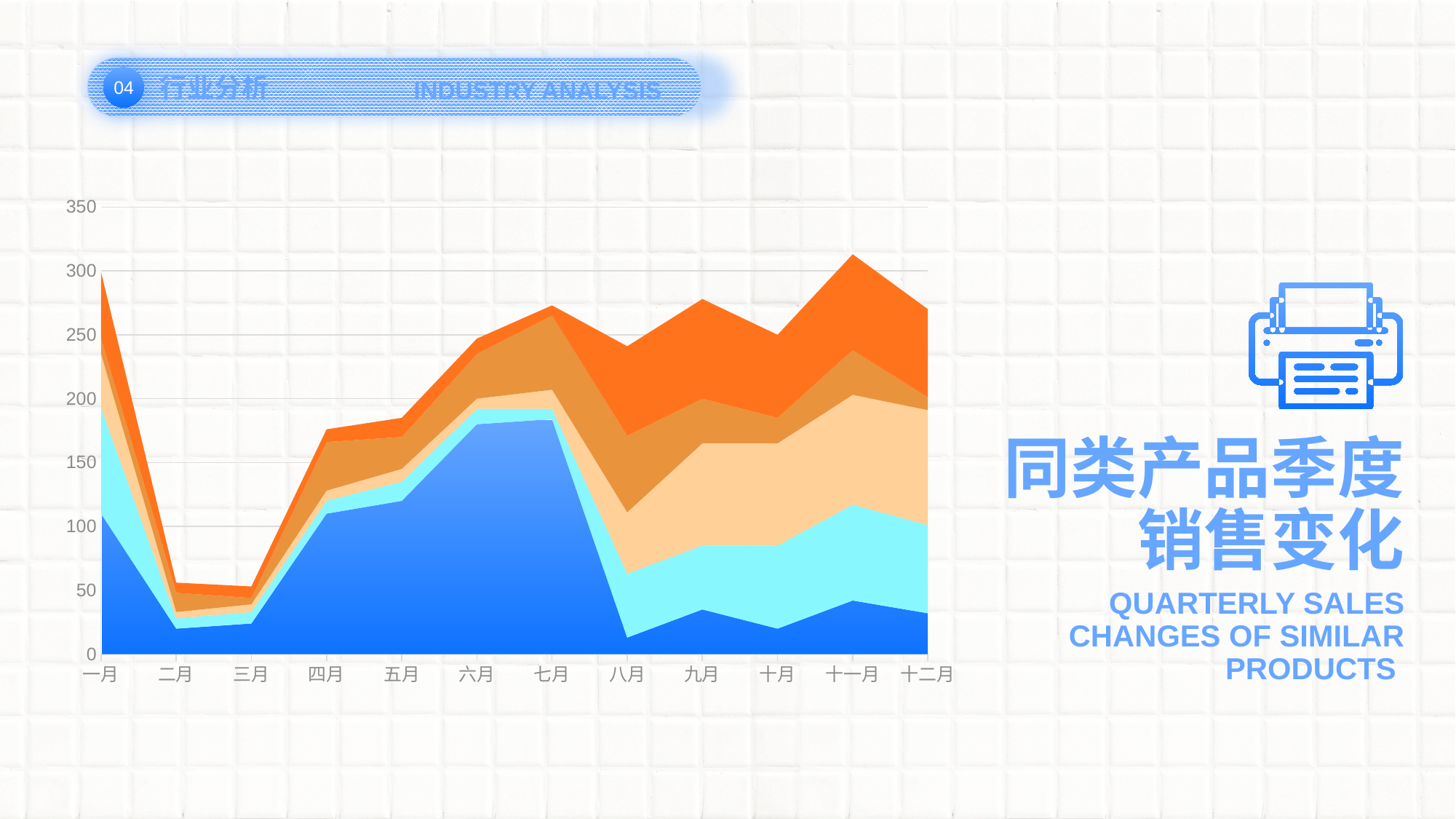

04
行业分析
INDUSTRY ANALYSIS

### Chart

| Category | 产品一 | 产品二 | 产品三 | 产品四 | 产品五 |
|---|---|---|---|---|---|
| 一月 | 110.0 | 83.0 | 42.0 | 12.0 | 52.0 |
| 二月 | 20.0 | 8.0 | 5.0 | 15.0 | 8.0 |
| 三月 | 24.0 | 9.0 | 6.0 | 5.0 | 9.0 |
| 四月 | 110.0 | 10.0 | 8.0 | 38.0 | 10.0 |
| 五月 | 120.0 | 15.0 | 10.0 | 25.0 | 15.0 |
| 六月 | 180.0 | 12.0 | 8.0 | 35.0 | 12.0 |
| 七月 | 184.0 | 8.0 | 15.0 | 58.0 | 8.0 |
| 八月 | 13.0 | 50.0 | 48.0 | 60.0 | 70.0 |
| 九月 | 35.0 | 50.0 | 80.0 | 35.0 | 78.0 |
| 十月 | 20.0 | 65.0 | 80.0 | 20.0 | 65.0 |
| 十一月 | 42.0 | 75.0 | 85.9999999999999 | 35.0 | 75.0 |
| 十二月 | 32.0 | 69.0 | 90.0 | 10.0 | 69.0 |
同类产品季度
销售变化
QUARTERLY SALES CHANGES OF SIMILAR PRODUCTS